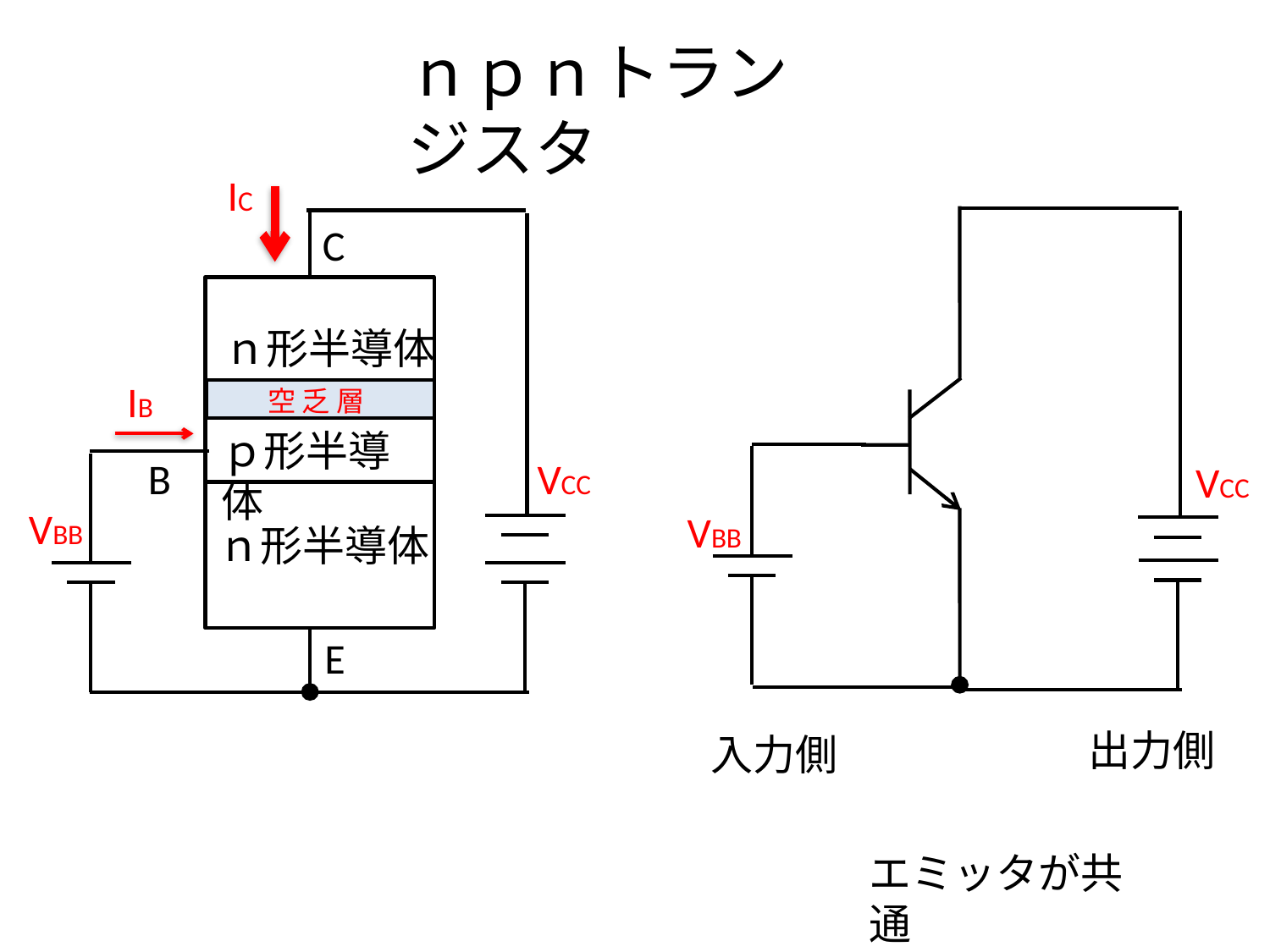

ｎｐｎトランジスタ
IC

C

ｎ形半導体

IB
空 乏 層

ｐ形半導体

VCC
B
VCC

VBB
VBB

ｎ形半導体
E
出力側
入力側
エミッタが共通
エミッタ接地